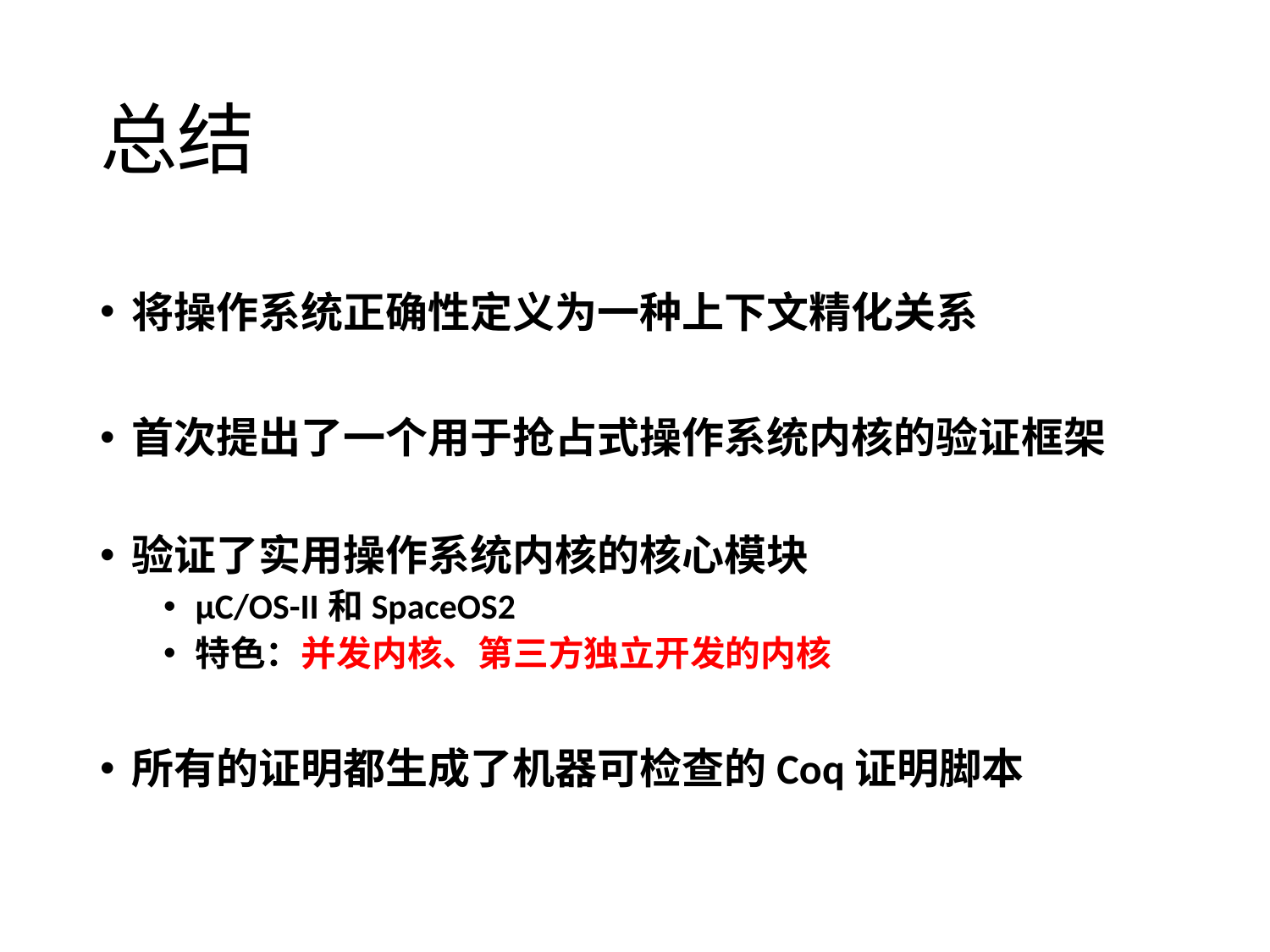

# 总结
将操作系统正确性定义为一种上下文精化关系

首次提出了一个用于抢占式操作系统内核的验证框架

验证了实用操作系统内核的核心模块
μC/OS-II和SpaceOS2
特色：并发内核、第三方独立开发的内核

所有的证明都生成了机器可检查的Coq证明脚本